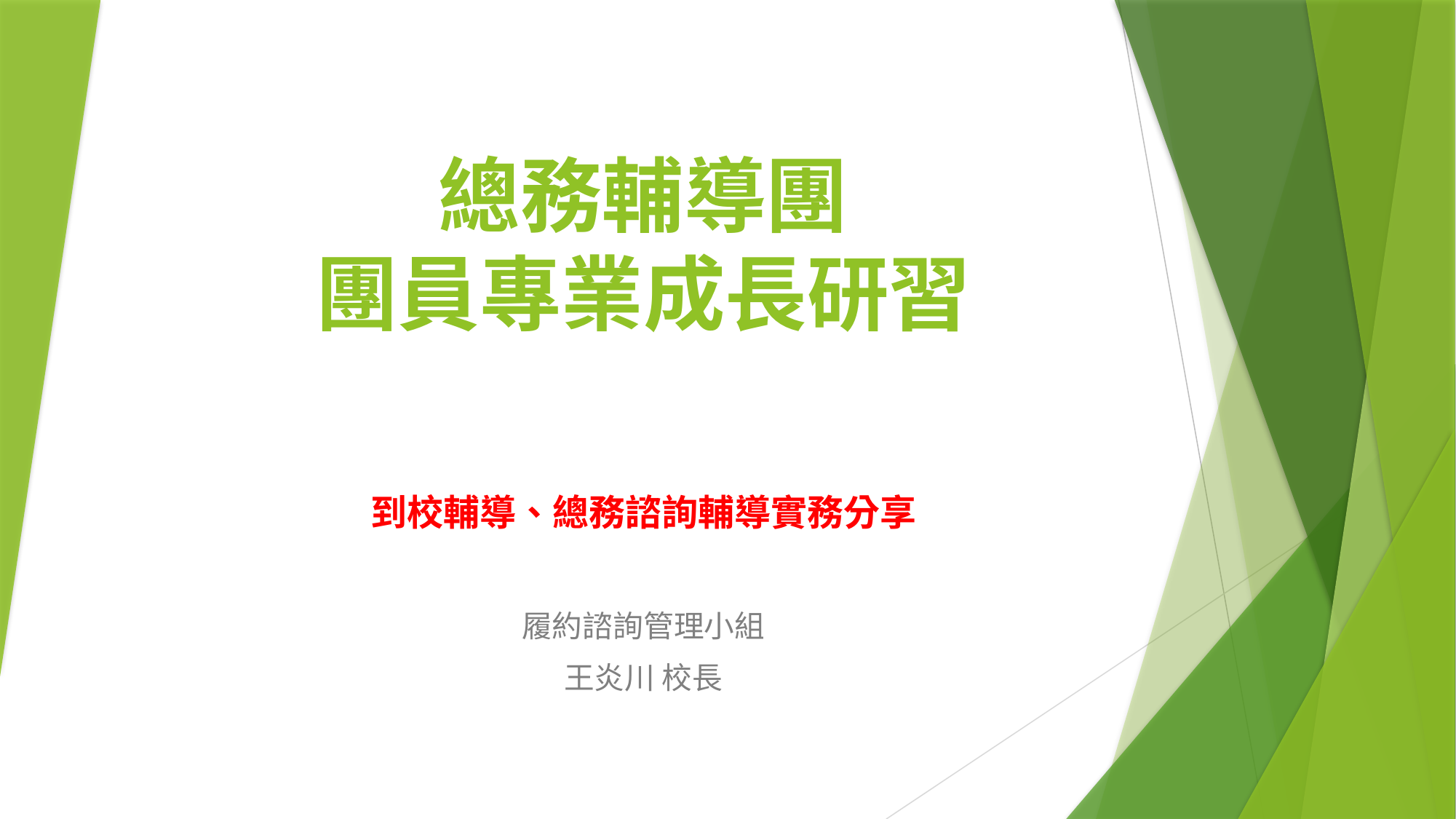

# 總務輔導團 團員專業成長研習
到校輔導、總務諮詢輔導實務分享

履約諮詢管理小組
王炎川 校長